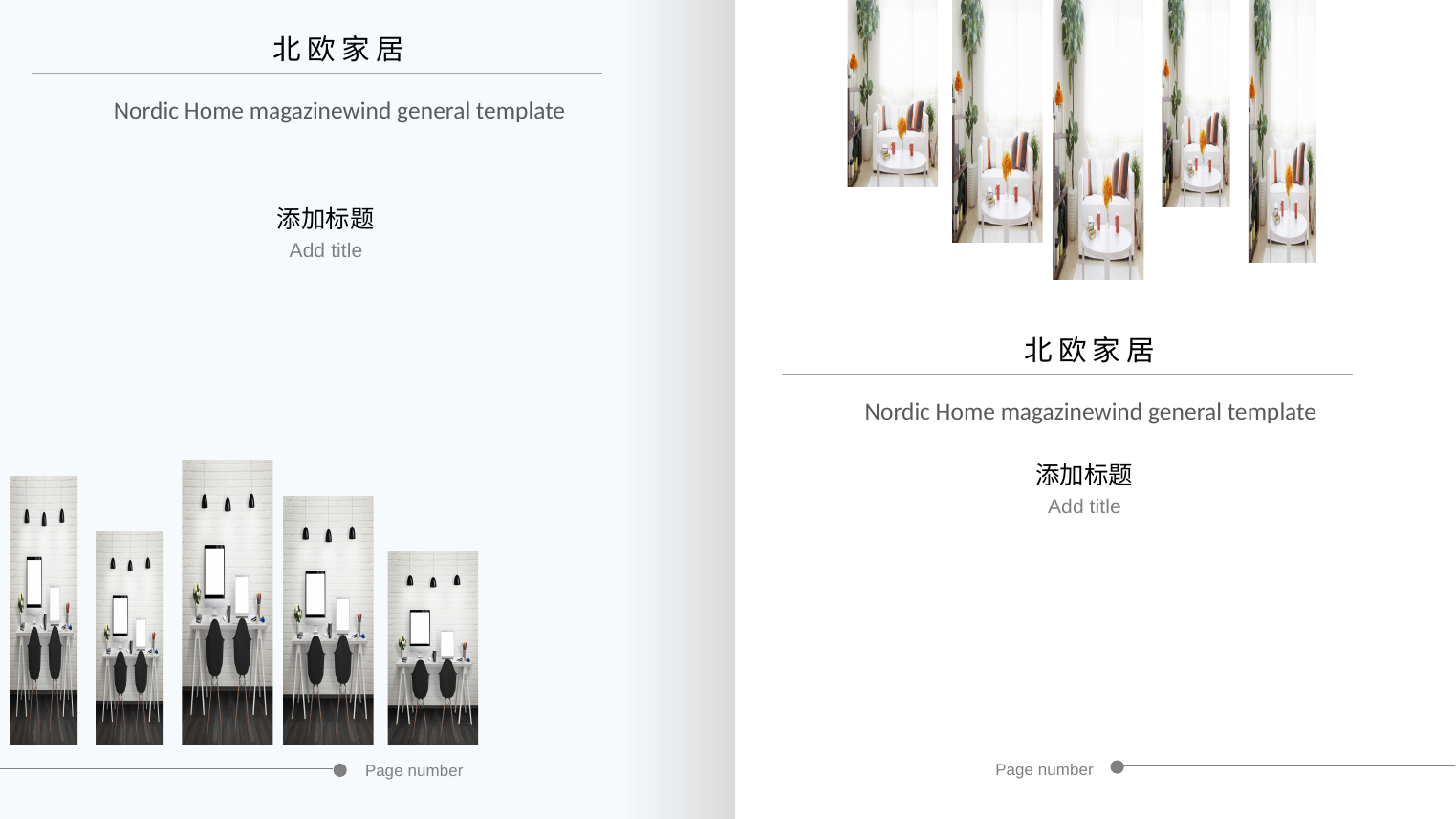

北 欧 家 居
Nordic Home magazinewind general template
添加标题
Add title
北 欧 家 居
Nordic Home magazinewind general template
添加标题

Add title
Page number

Page number